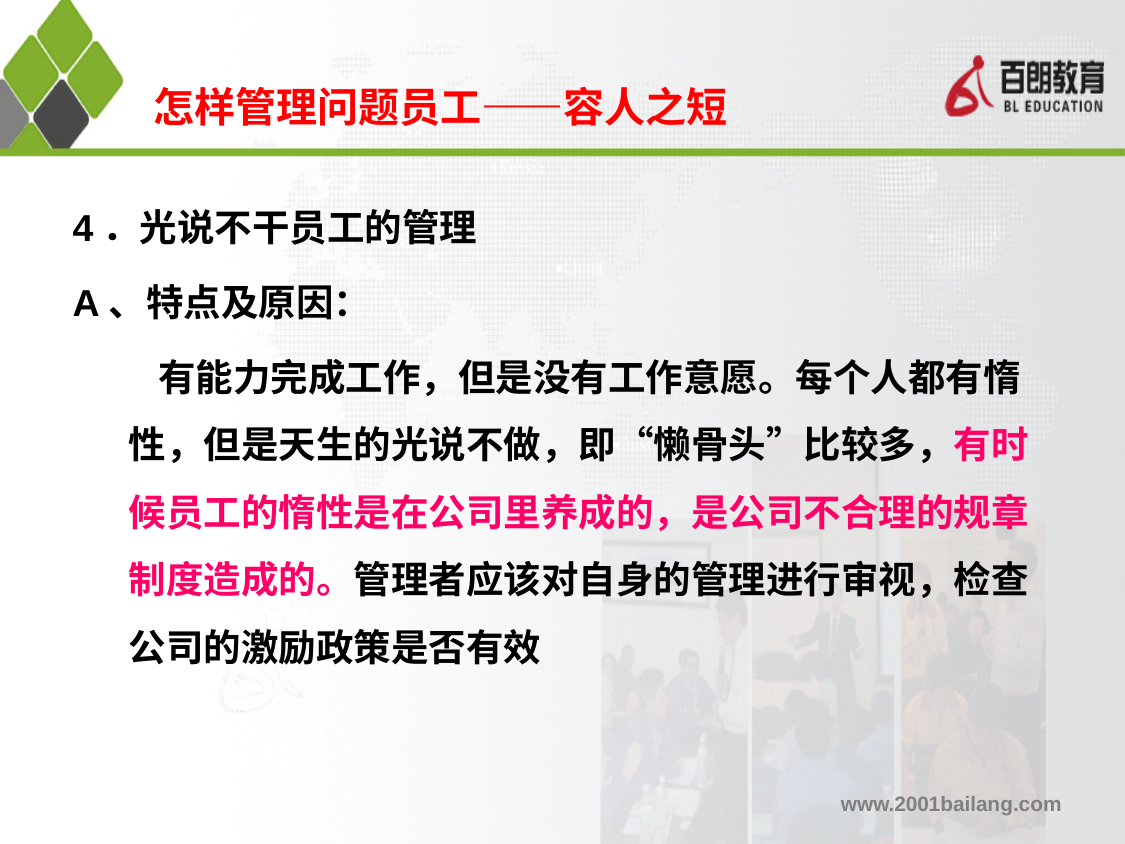

# 怎样管理问题员工——容人之短
4．光说不干员工的管理
A、特点及原因：
         有能力完成工作，但是没有工作意愿。每个人都有惰性，但是天生的光说不做，即“懒骨头”比较多，有时候员工的惰性是在公司里养成的，是公司不合理的规章制度造成的。管理者应该对自身的管理进行审视，检查公司的激励政策是否有效